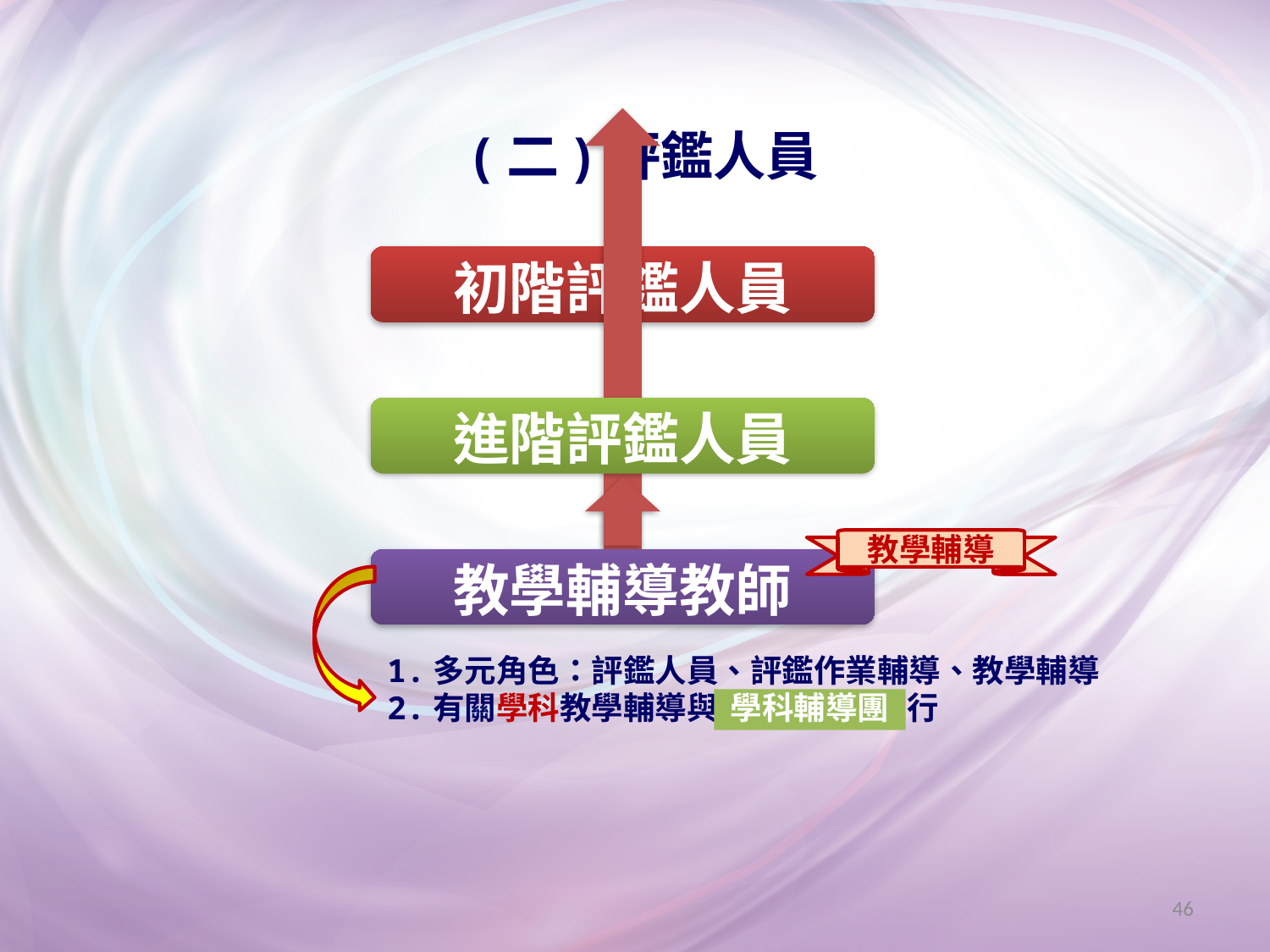

# (二)評鑑人員
初階評鑑人員
教學輔導教師
進階評鑑人員
教學輔導

1.多元角色：評鑑人員、評鑑作業輔導、教學輔導
2.有關學科教學輔導與             合作進行
學科輔導團
46